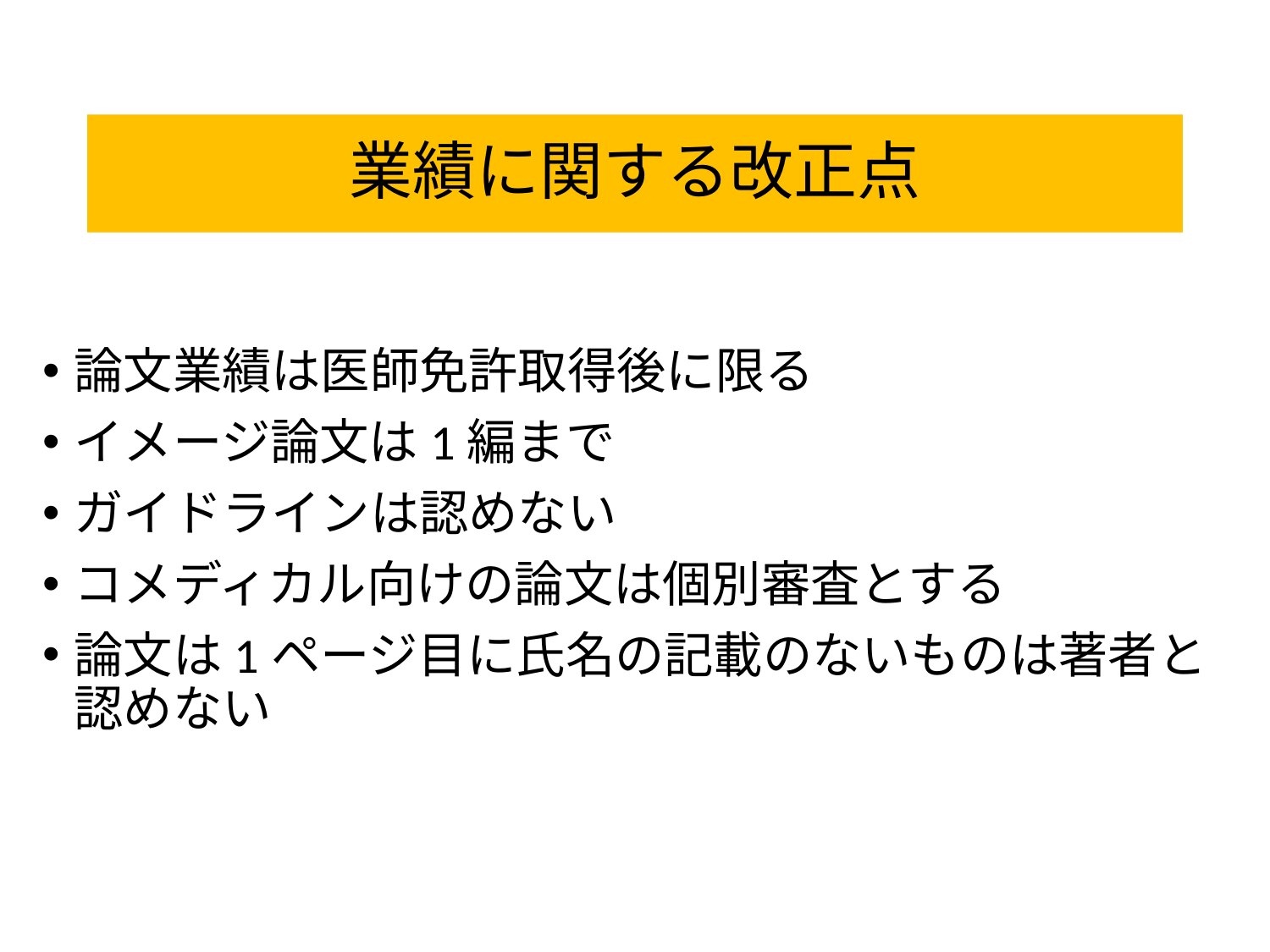

# 業績に関する改正点
論文業績は医師免許取得後に限る
イメージ論文は1編まで
ガイドラインは認めない
コメディカル向けの論文は個別審査とする
論文は1ページ目に氏名の記載のないものは著者と認めない